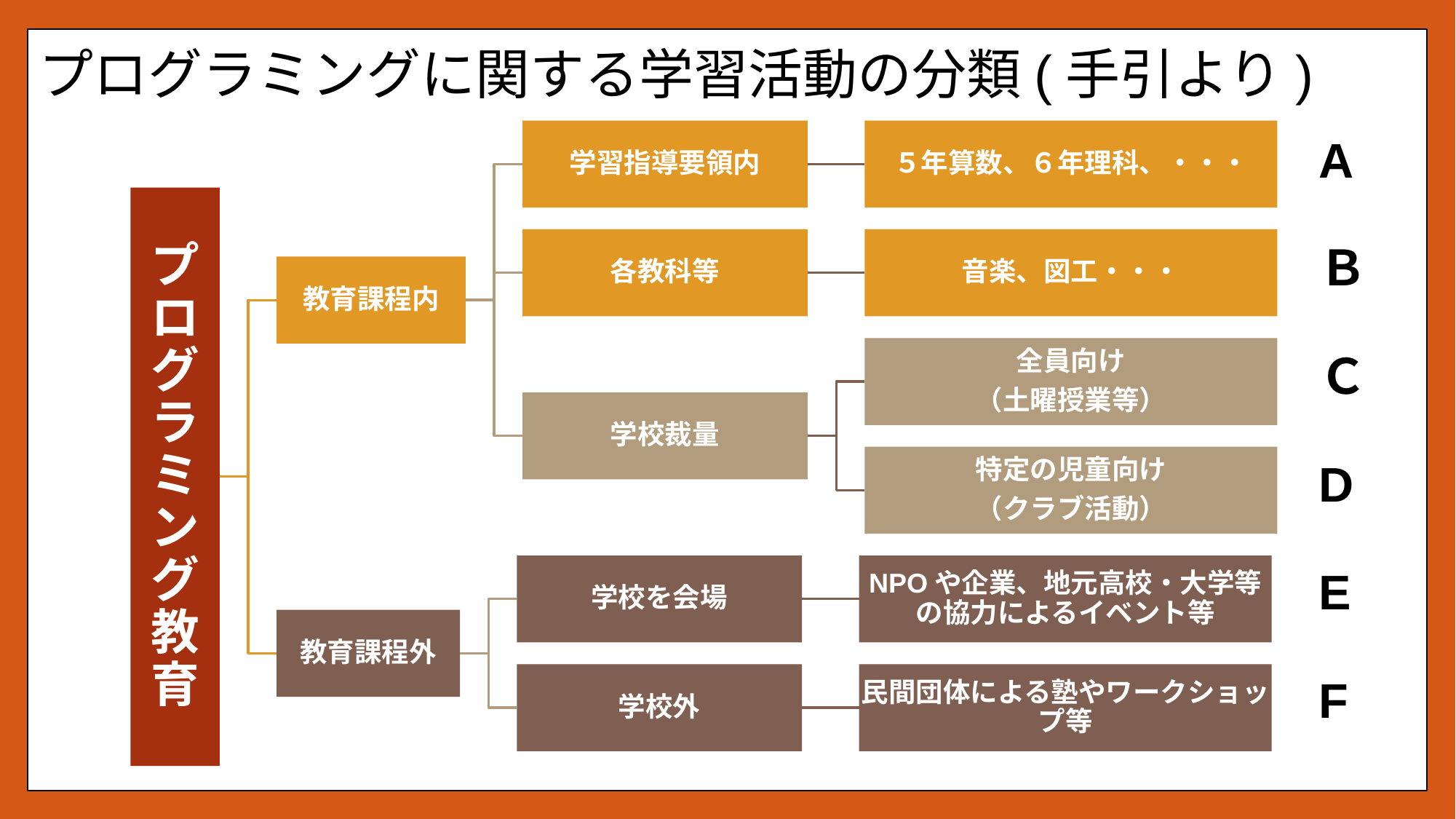

# プログラミングに関する学習活動の分類(手引より)

プログラミング教育
教育課程内
学習指導要領内
５年算数、６年理科、・・・
各教科等
音楽、図工・・・
学校裁量
全員向け
（土曜授業等）
特定の児童向け
（クラブ活動）
教育課程外
学校を会場
NPOや企業、地元高校・大学等の協力によるイベント等
学校外
民間団体による塾やワークショップ等
A
Ｂ
Ｃ
D
E
F